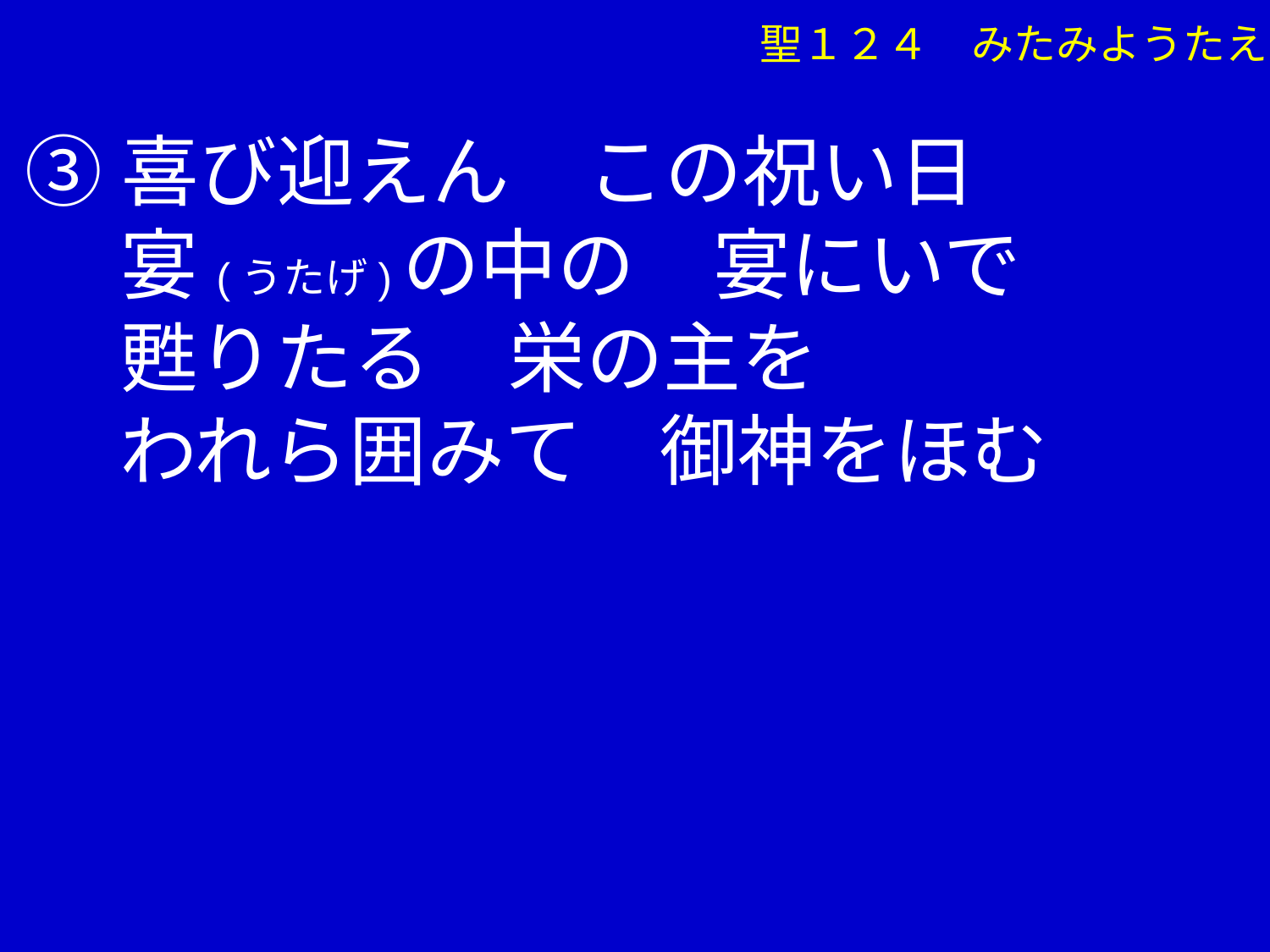

聖１２４　みたみようたえ
➂喜び迎えん　この祝い日
　 宴(うたげ)の中の　宴にいで
　 甦りたる　栄の主を
　 われら囲みて　御神をほむ